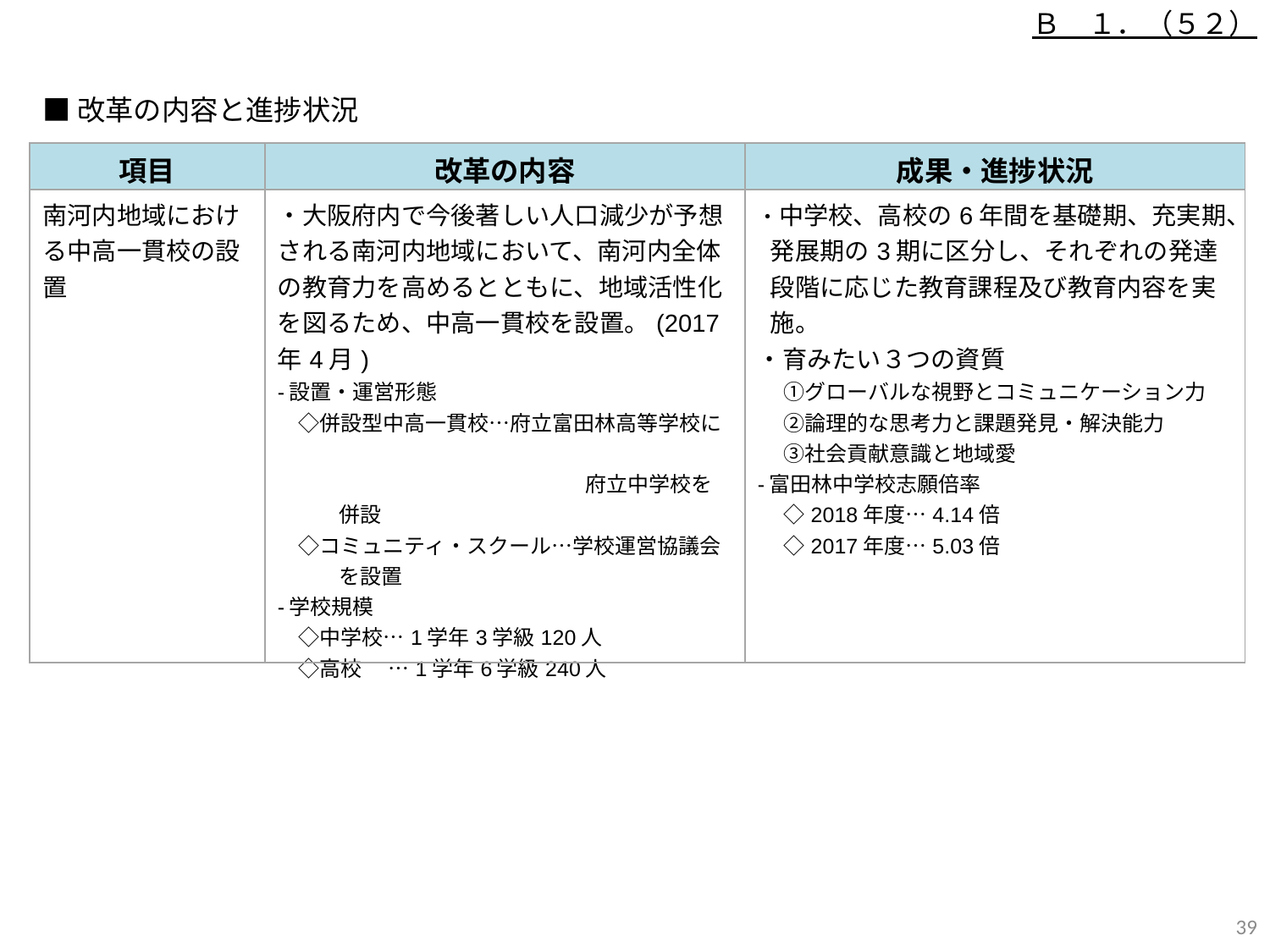

Ｂ　１．（５２）
■改革の内容と進捗状況
| 項目 | 改革の内容 | 成果・進捗状況 |
| --- | --- | --- |
| 南河内地域における中高一貫校の設置 | ・大阪府内で今後著しい人口減少が予想される南河内地域において、南河内全体の教育力を高めるとともに、地域活性化を図るため、中高一貫校を設置。(2017年4月) -設置・運営形態 　◇併設型中高一貫校…府立富田林高等学校に　　　　　 　　　　　　　　　　　　 　府立中学校を併設 　◇コミュニティ・スクール…学校運営協議会を設置 -学校規模 　◇中学校…1学年3学級120人 　◇高校　 …1学年6学級240人 | ・中学校、高校の6年間を基礎期、充実期、発展期の3期に区分し、それぞれの発達段階に応じた教育課程及び教育内容を実施。 ・育みたい３つの資質 　 ①グローバルな視野とコミュニケーション力 　 ②論理的な思考力と課題発見・解決能力 　 ③社会貢献意識と地域愛 -富田林中学校志願倍率 　 ◇2018年度…4.14倍　 　 ◇2017年度…5.03倍 |
39